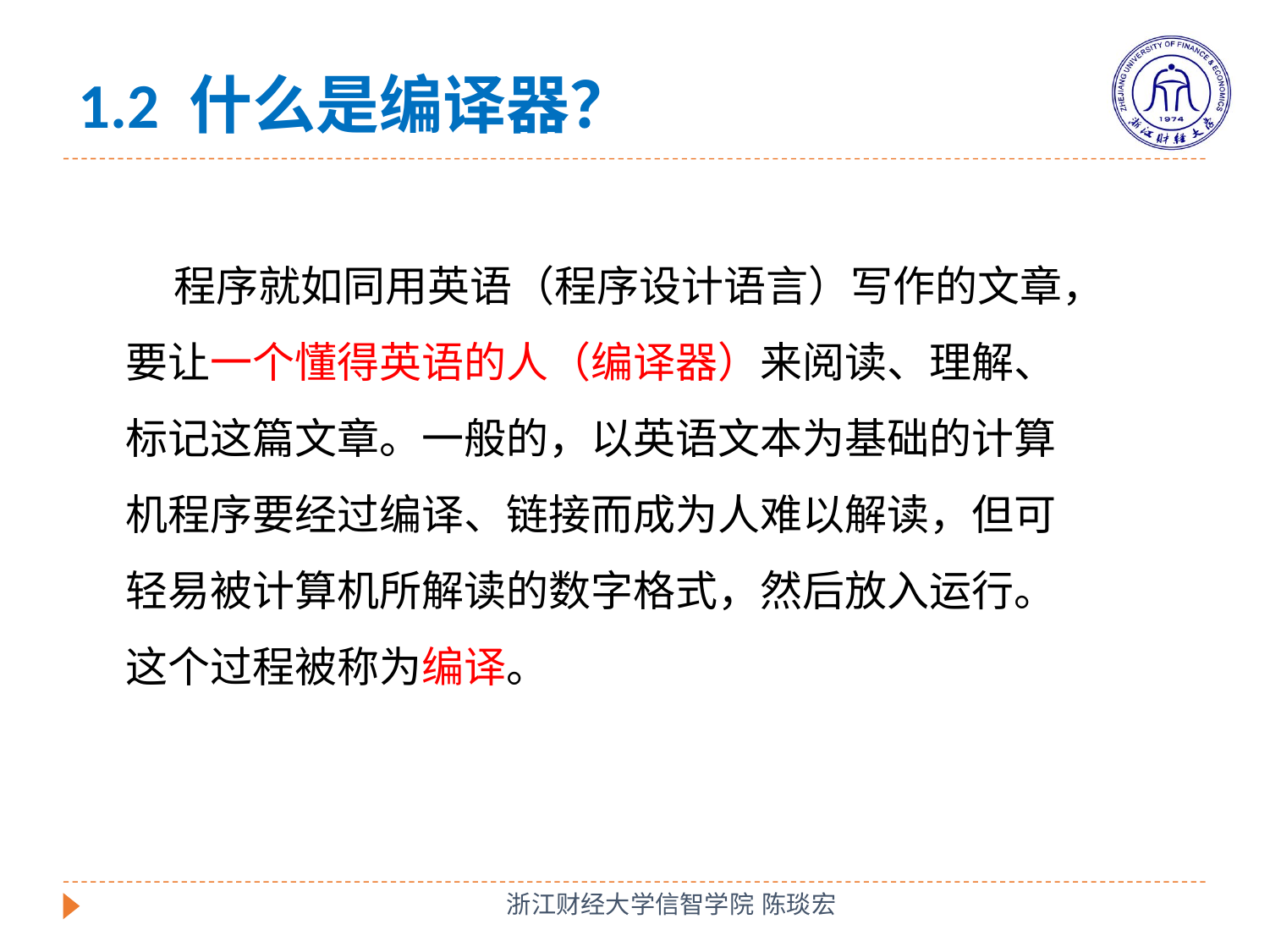

# 1.2 什么是编译器？
    程序就如同用英语（程序设计语言）写作的文章，要让一个懂得英语的人（编译器）来阅读、理解、标记这篇文章。一般的，以英语文本为基础的计算机程序要经过编译、链接而成为人难以解读，但可轻易被计算机所解读的数字格式，然后放入运行。这个过程被称为编译。
浙江财经大学信智学院 陈琰宏
21